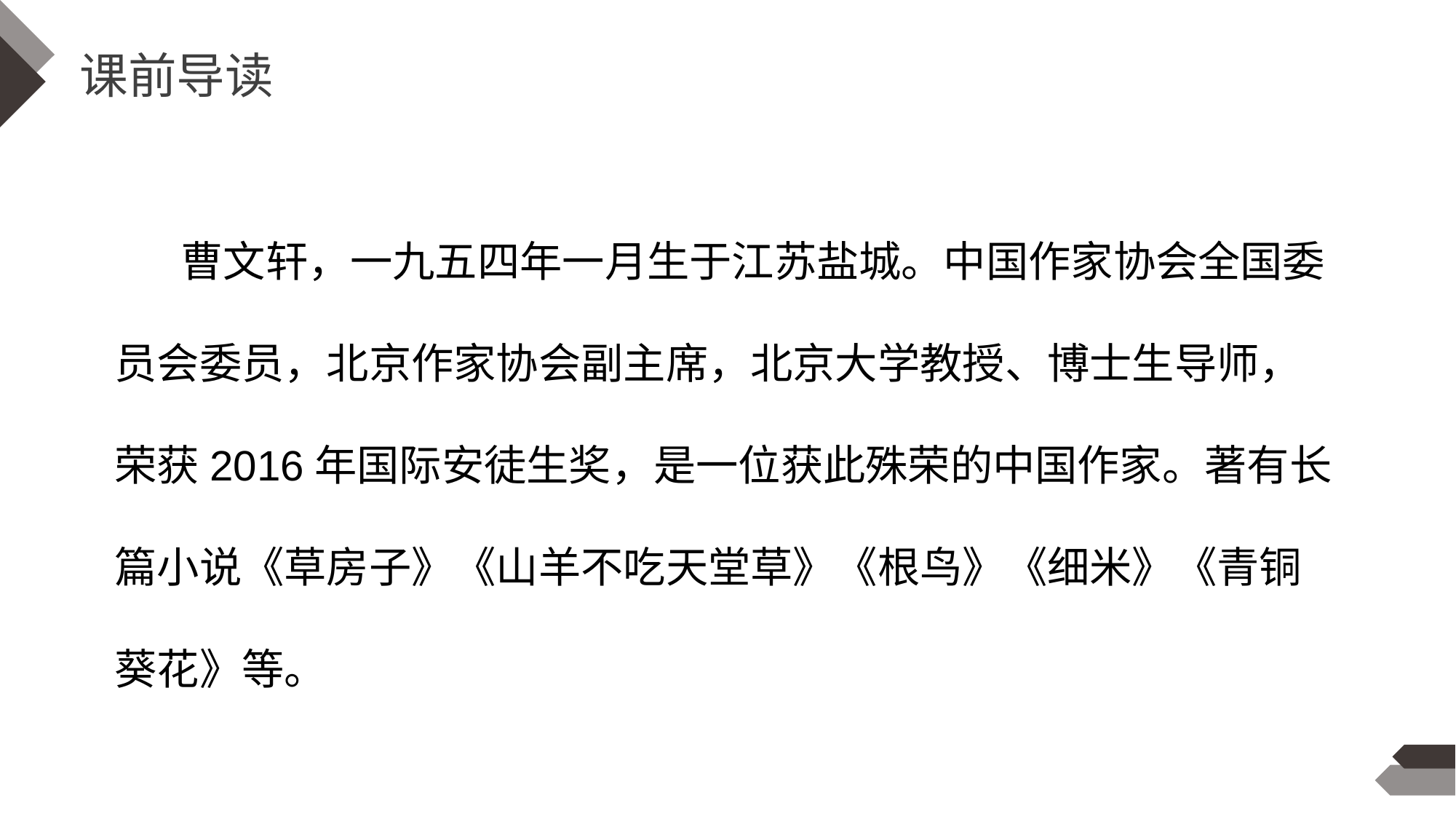

课前导读
       曹文轩，一九五四年一月生于江苏盐城。中国作家协会全国委员会委员，北京作家协会副主席，北京大学教授、博士生导师，荣获2016年国际安徒生奖，是一位获此殊荣的中国作家。著有长篇小说《草房子》《山羊不吃天堂草》《根鸟》《细米》《青铜葵花》等。